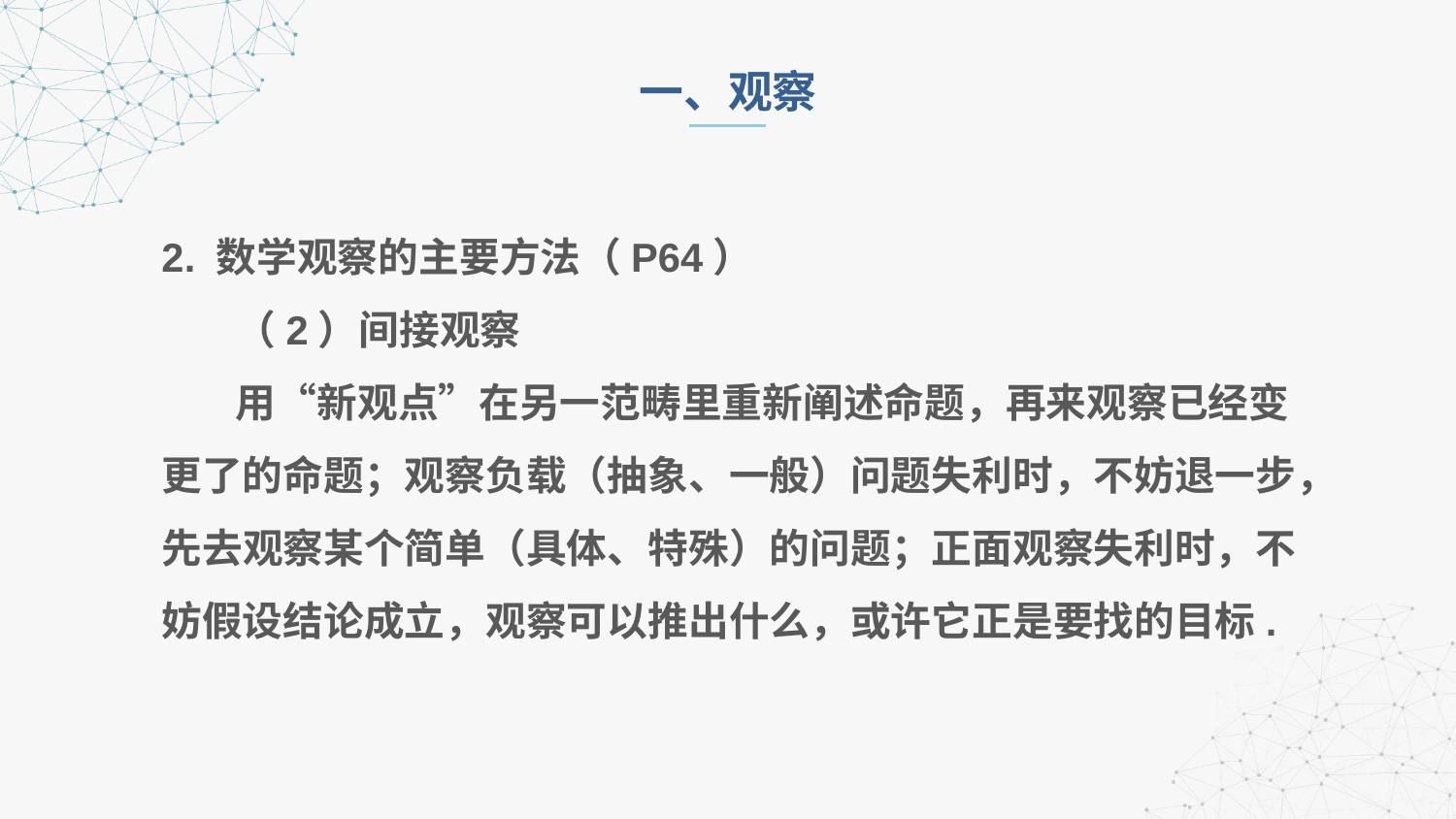

一、观察
2. 数学观察的主要方法（P64）
       （2）间接观察
       用“新观点”在另一范畴里重新阐述命题，再来观察已经变更了的命题；观察负载（抽象、一般）问题失利时，不妨退一步，先去观察某个简单（具体、特殊）的问题；正面观察失利时，不妨假设结论成立，观察可以推出什么，或许它正是要找的目标.